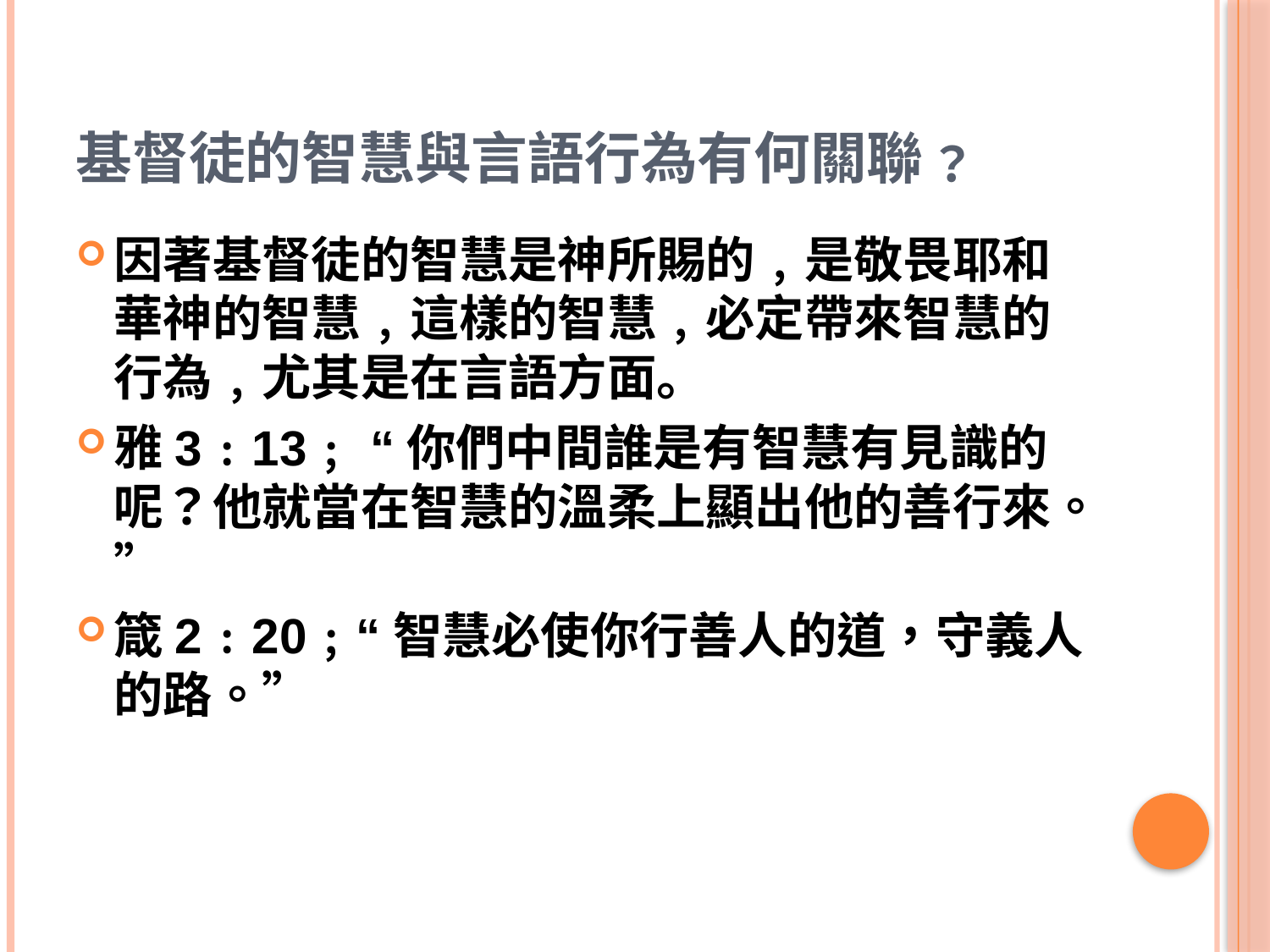

# 基督徒的智慧與言語行為有何關聯﹖
因著基督徒的智慧是神所賜的﹐是敬畏耶和華神的智慧﹐這樣的智慧﹐必定帶來智慧的行為﹐尤其是在言語方面。
雅3﹕13﹔ “你們中間誰是有智慧有見識的呢？他就當在智慧的溫柔上顯出他的善行來。”
箴2﹕20﹔“智慧必使你行善人的道，守義人的路。”